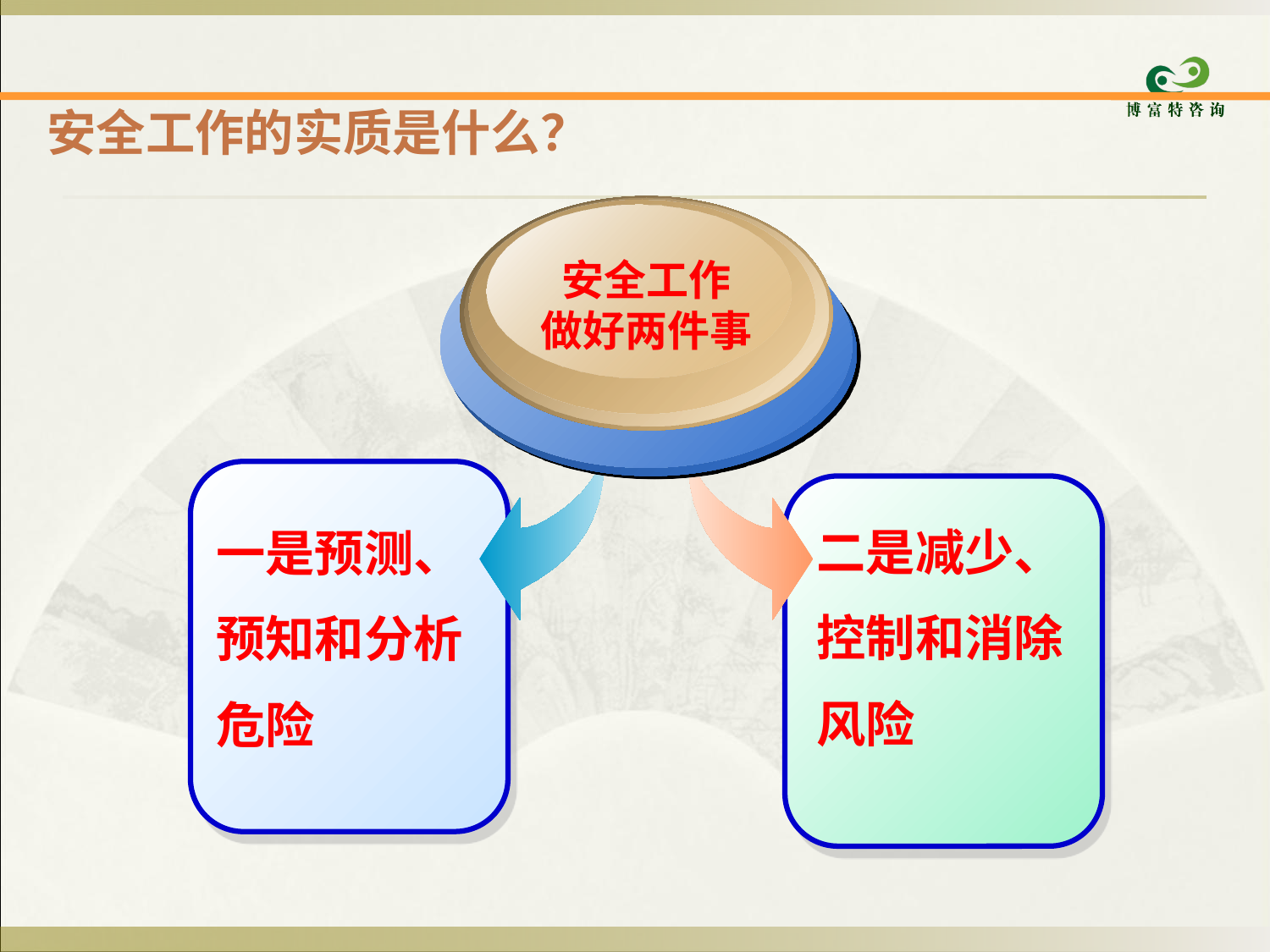

安全工作的实质是什么？

安全工作
做好两件事

二是减少、控制和消除风险
一是预测、预知和分析危险